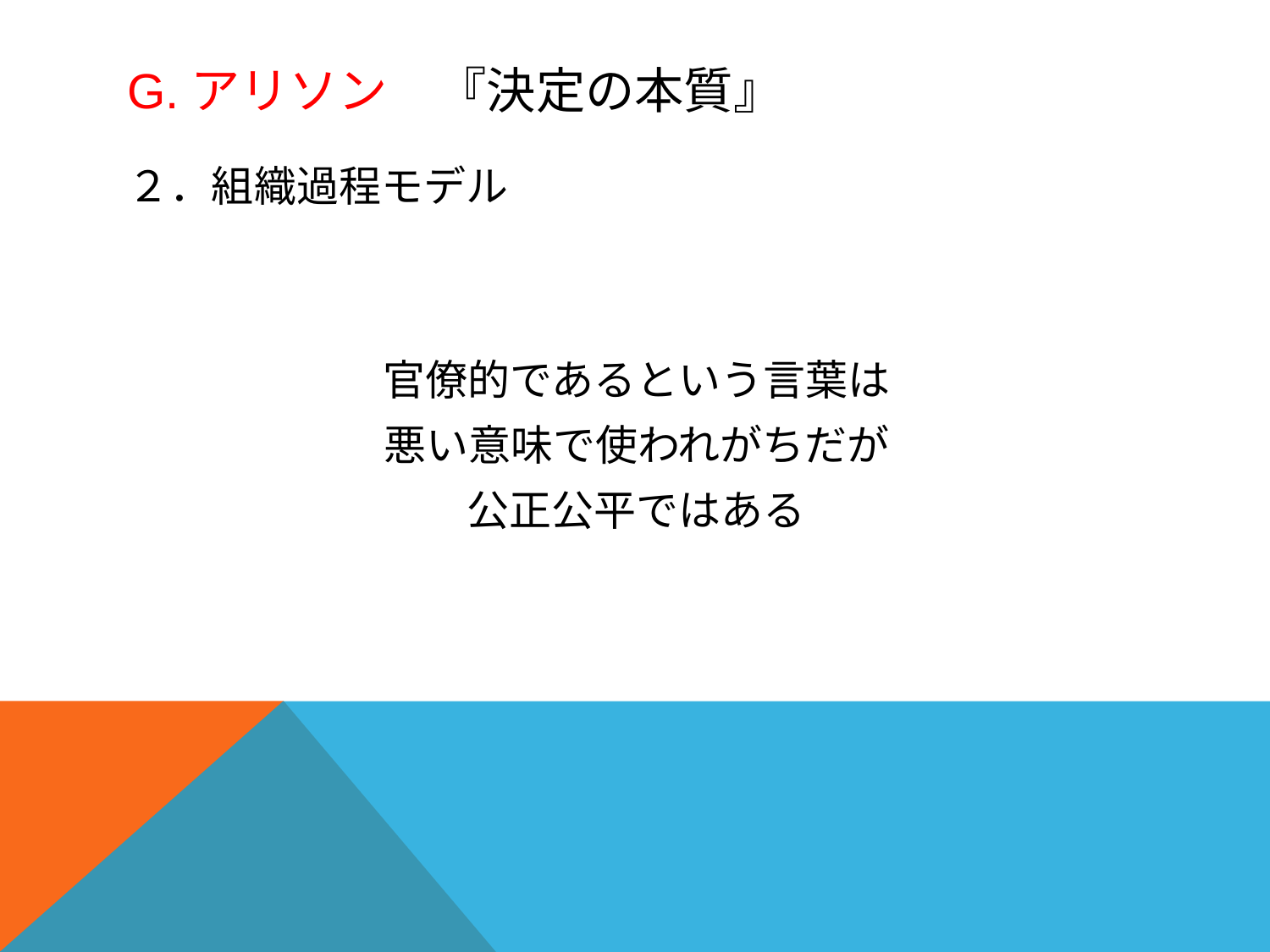

# G.アリソン　『決定の本質』
２．組織過程モデル

官僚的であるという言葉は
悪い意味で使われがちだが
公正公平ではある